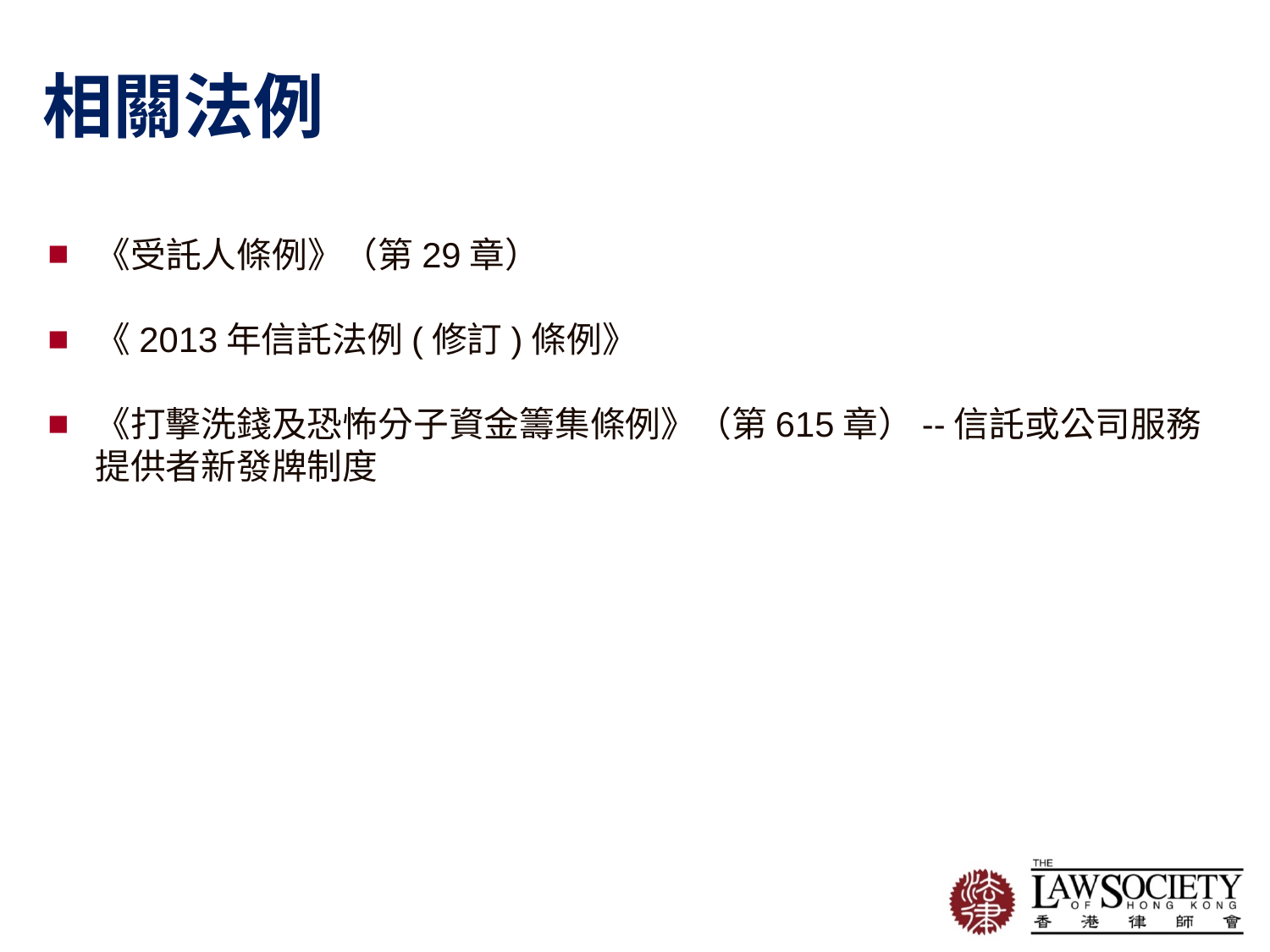

相關法例
《受託人條例》（第29章）

《2013年信託法例(修訂)條例》

《打擊洗錢及恐怖分子資金籌集條例》（第615章）--信託或公司服務提供者新發牌制度